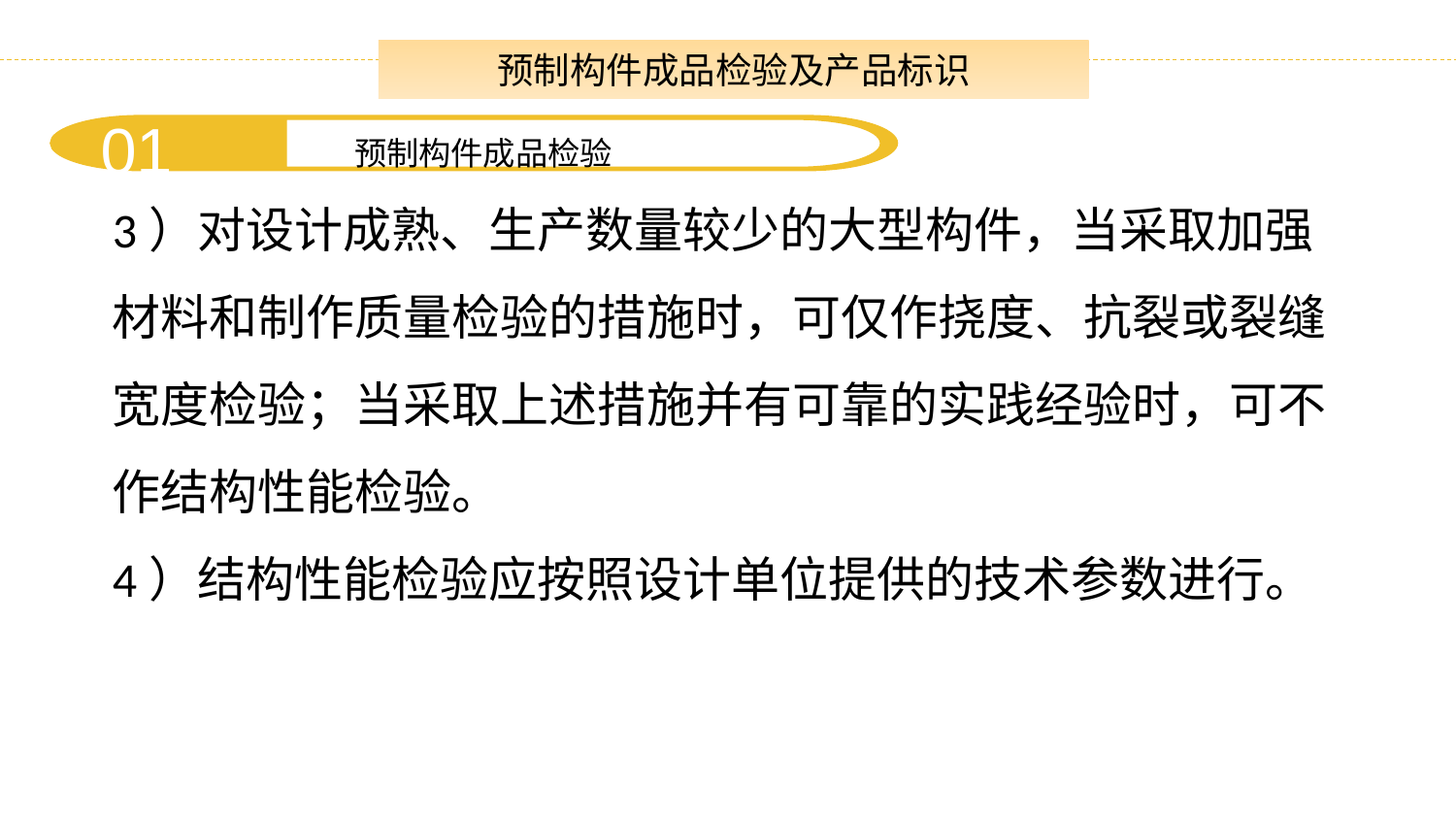

预制构件成品检验及产品标识
01

预制构件成品检验

3）对设计成熟、生产数量较少的大型构件，当采取加强材料和制作质量检验的措施时，可仅作挠度、抗裂或裂缝宽度检验；当采取上述措施并有可靠的实践经验时，可不作结构性能检验。
4）结构性能检验应按照设计单位提供的技术参数进行。